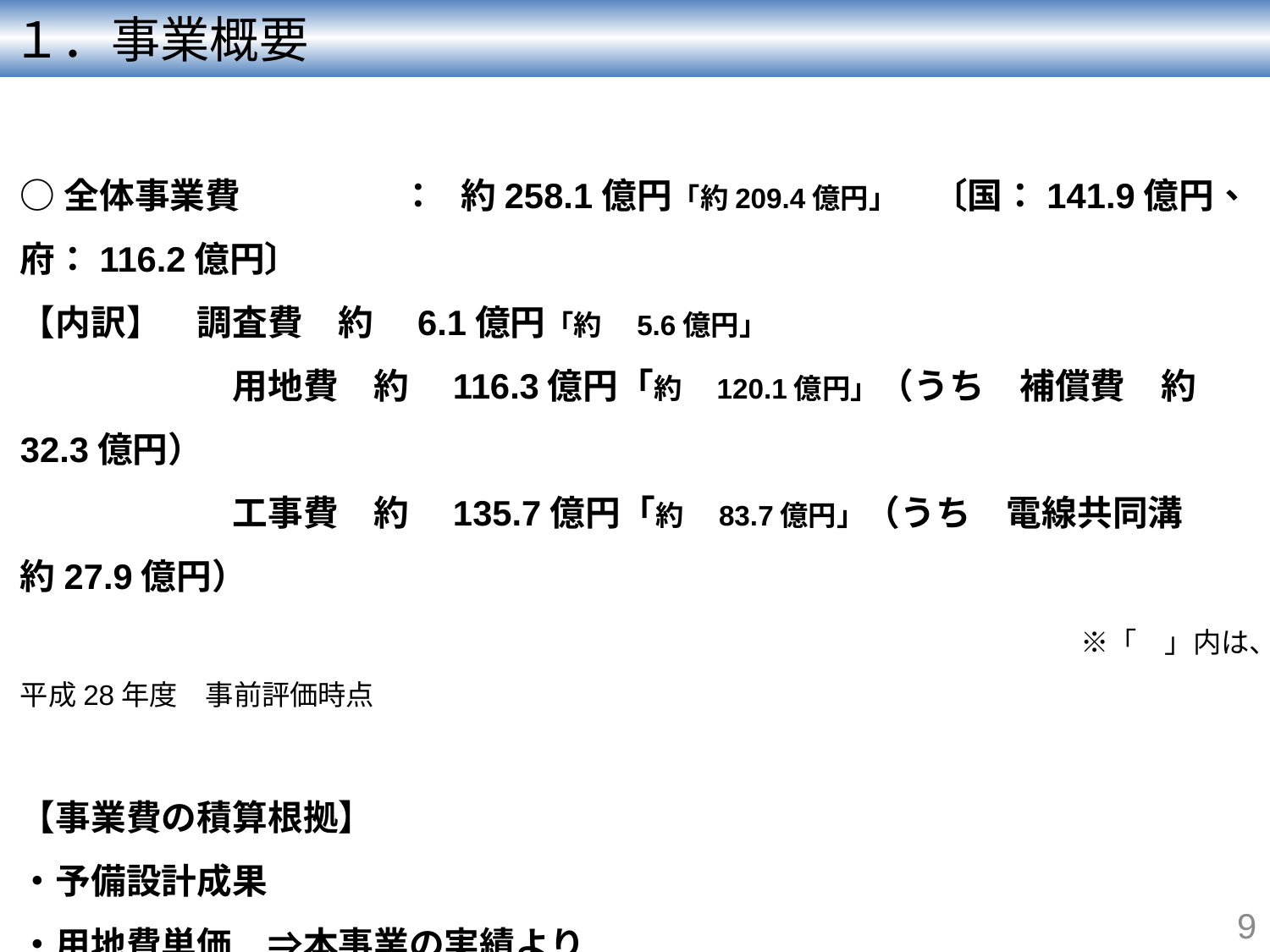

１．事業概要
○全体事業費　	：   約258.1億円「約209.4億円」　〔国：141.9億円、府：116.2億円〕
【内訳】　調査費　約　6.1億円「約　5.6億円」
　　　　　　用地費　約　116.3億円「約　120.1億円」（うち　補償費　約32.3億円）
　　　　　　工事費　約　135.7億円「約　83.7億円」（うち　電線共同溝　約27.9億円）
　　　　　　　　　　　　　　　　　　　　　　　　　　　　　　※「　」内は、平成28年度　事前評価時点

【事業費の積算根拠】
・予備設計成果
・用地費単価　⇒本事業の実績より
・補償費単価　⇒戸建住宅31,000千円/戸　（本事業の実績より）
　　　　　　　　　　　工場　10,000～340,000千円/戸　（他事業の実績及び補償算定）

9